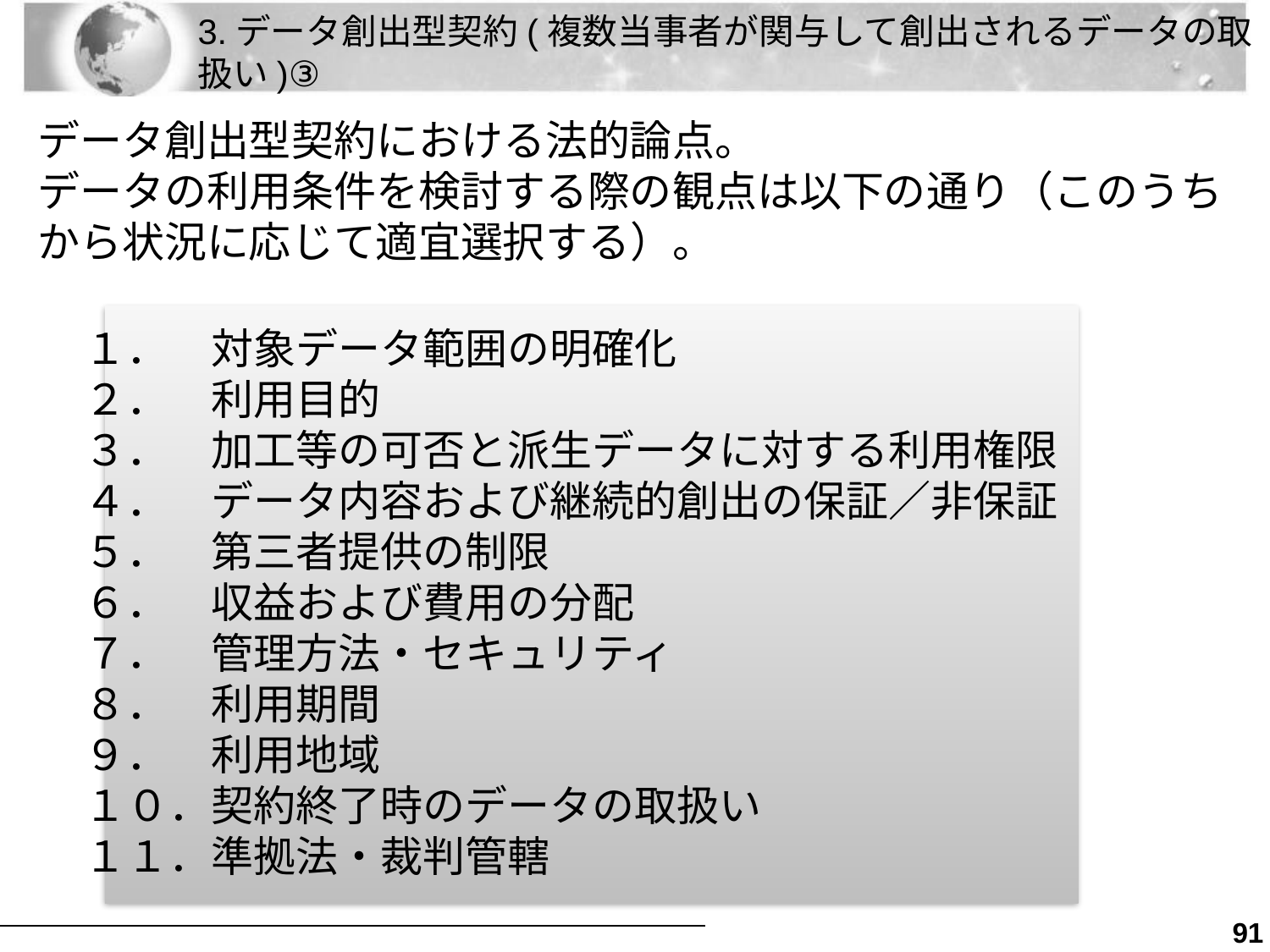

# 3.データ創出型契約(複数当事者が関与して創出されるデータの取扱い)③
データ創出型契約における法的論点。
データの利用条件を検討する際の観点は以下の通り（このうちから状況に応じて適宜選択する）。

１．　対象データ範囲の明確化
２．　利用目的
３．　加工等の可否と派生データに対する利用権限
４．　データ内容および継続的創出の保証／非保証
５．　第三者提供の制限
６．　収益および費用の分配
７．　管理方法・セキュリティ
８．　利用期間
９．　利用地域
１０．契約終了時のデータの取扱い
１１．準拠法・裁判管轄
91